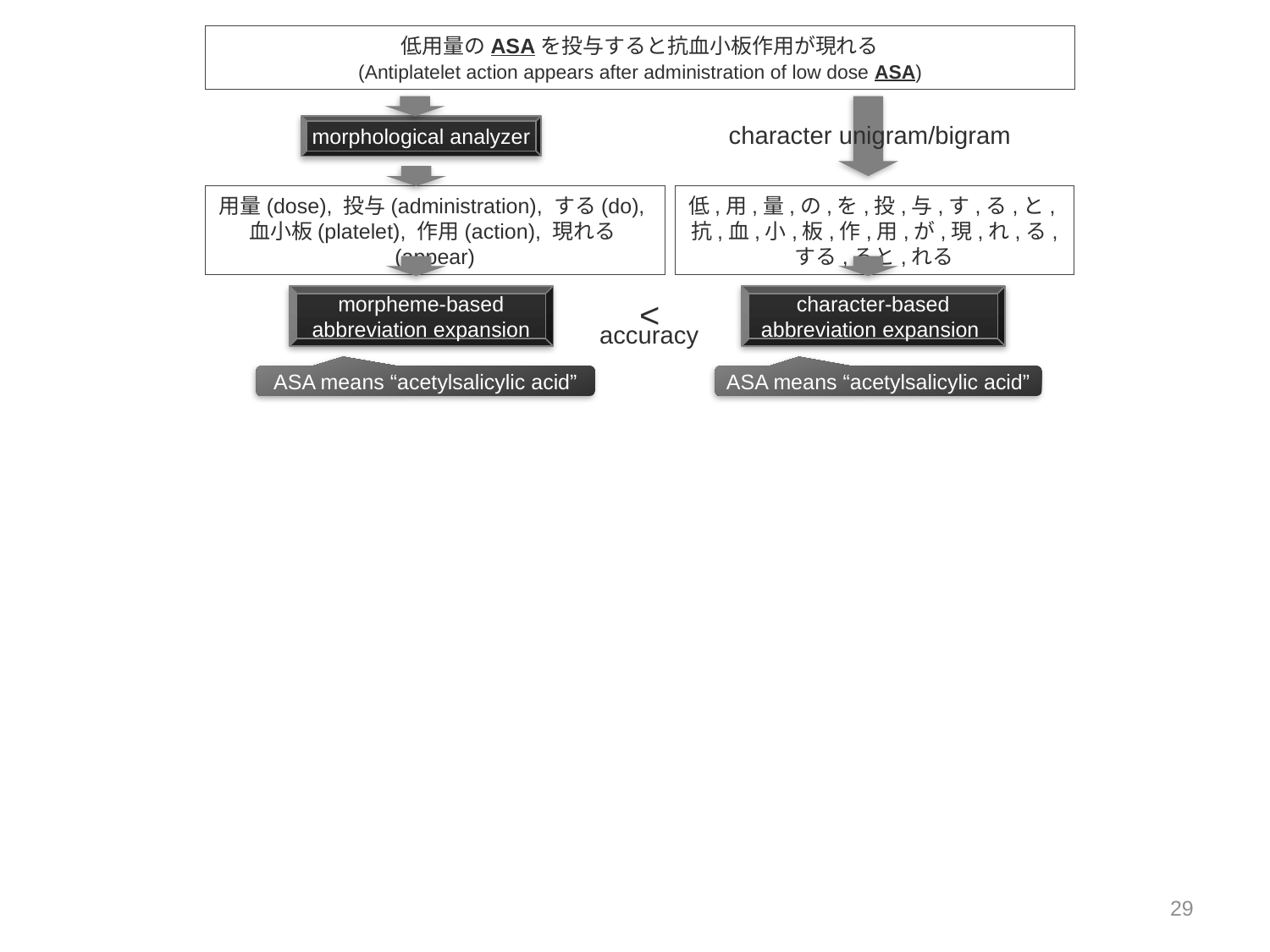

低用量のASAを投与すると抗血小板作用が現れる
 (Antiplatelet action appears after administration of low dose ASA)

morphological analyzer

用量(dose), 投与(administration), する(do),
血小板(platelet), 作用(action), 現れる(appear)
低,用,量,の,を,投,与,す,る,と,抗,血,小,板,作,用,が,現,れ,る, する,ると,れる

morpheme-based
abbreviation expansion
<
character-based
abbreviation expansion
accuracy
ASA means “acetylsalicylic acid”
ASA means “acetylsalicylic acid”
character unigram/bigram
29